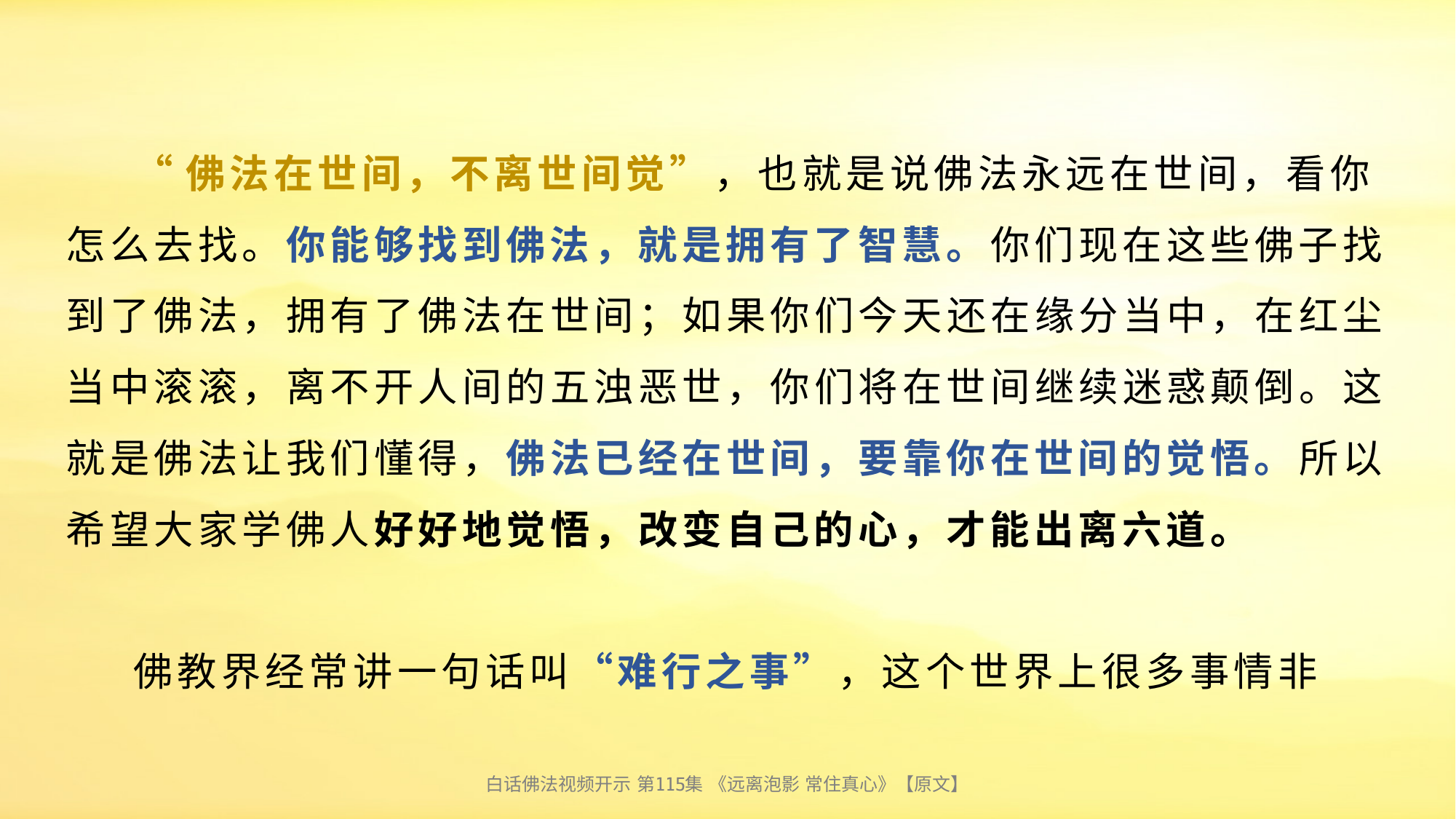

# “佛法在世间，不离世间觉”，也就是说佛法永远在世间，看你怎么去找。你能够找到佛法，就是拥有了智慧。你们现在这些佛子找到了佛法，拥有了佛法在世间；如果你们今天还在缘分当中，在红尘当中滚滚，离不开人间的五浊恶世，你们将在世间继续迷惑颠倒。这就是佛法让我们懂得，佛法已经在世间，要靠你在世间的觉悟。所以希望大家学佛人好好地觉悟，改变自己的心，才能出离六道。 佛教界经常讲一句话叫“难行之事”，这个世界上很多事情非
白话佛法视频开示 第115集 《远离泡影 常住真心》【原文】